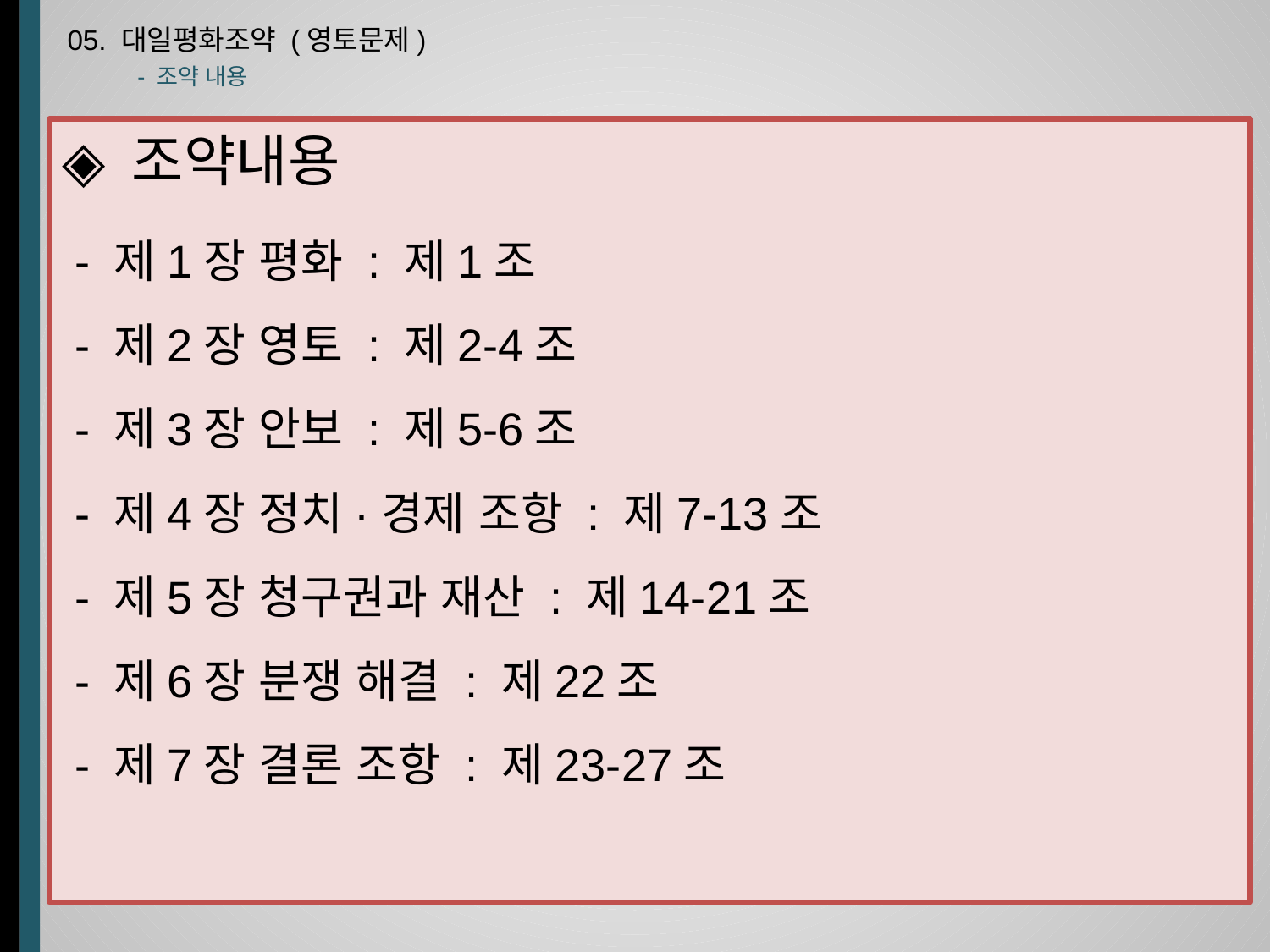

05. 대일평화조약 (영토문제)
- 조약 내용
◈ 조약내용

 - 제1장 평화 : 제1조

 - 제2장 영토 : 제2-4조

 - 제3장 안보 : 제5-6조

 - 제4장 정치·경제 조항 : 제7-13조

 - 제5장 청구권과 재산 : 제14-21조

 - 제6장 분쟁 해결 : 제22조

 - 제7장 결론 조항 : 제23-27조